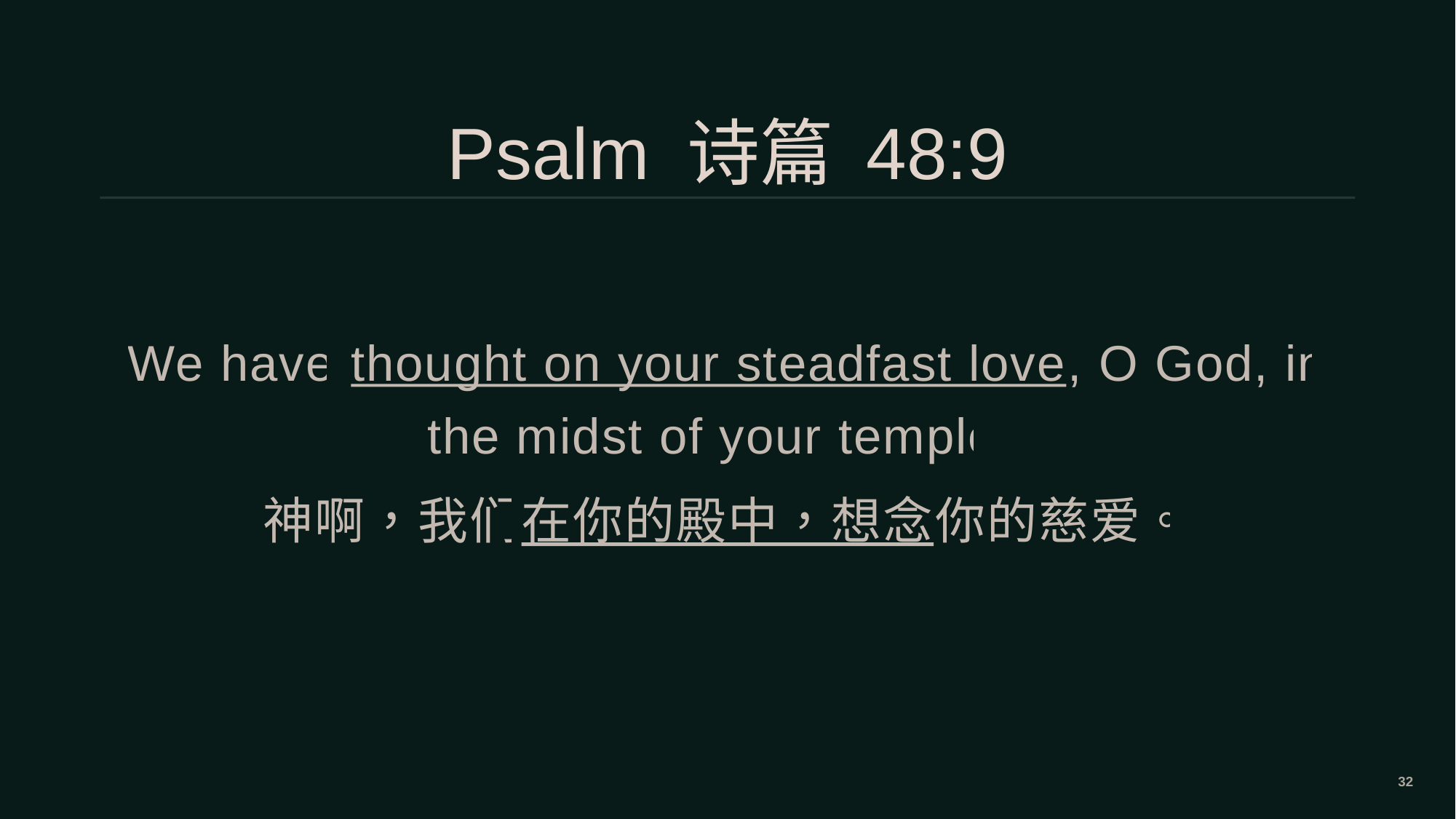

Psalm 诗篇 48:9
We have thought on your steadfast love, O God, in the midst of your temple.
神啊，我们在你的殿中，想念你的慈爱。
32